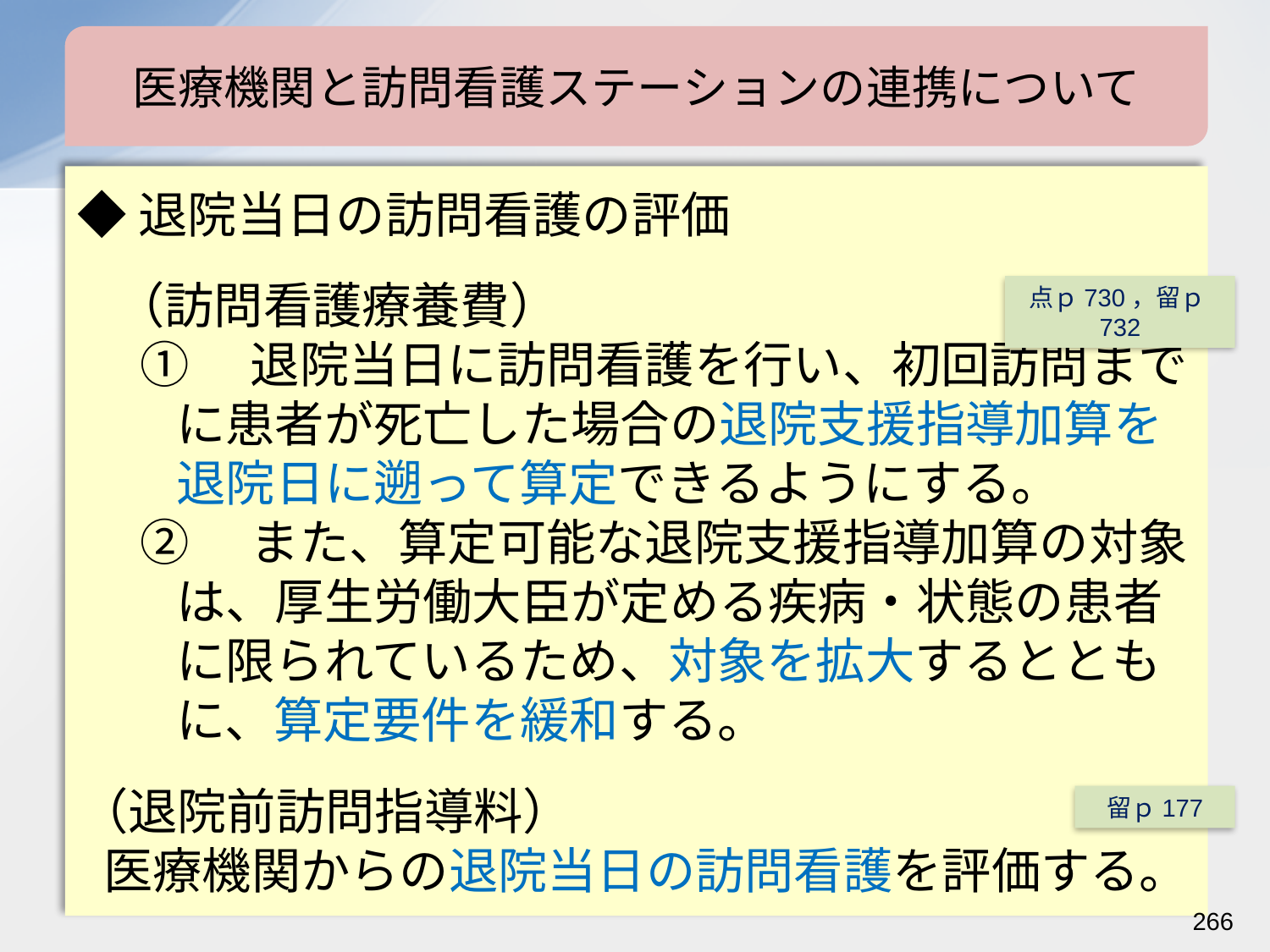

医療機関と訪問看護ステーションの連携について
◆退院当日の訪問看護の評価
（訪問看護療養費）
①　退院当日に訪問看護を行い、初回訪問までに患者が死亡した場合の退院支援指導加算を退院日に遡って算定できるようにする。
②　また、算定可能な退院支援指導加算の対象は、厚生労働大臣が定める疾病・状態の患者に限られているため、対象を拡大するとともに、算定要件を緩和する。
（退院前訪問指導料）
医療機関からの退院当日の訪問看護を評価する。
点ｐ730，留ｐ732
留ｐ177
266